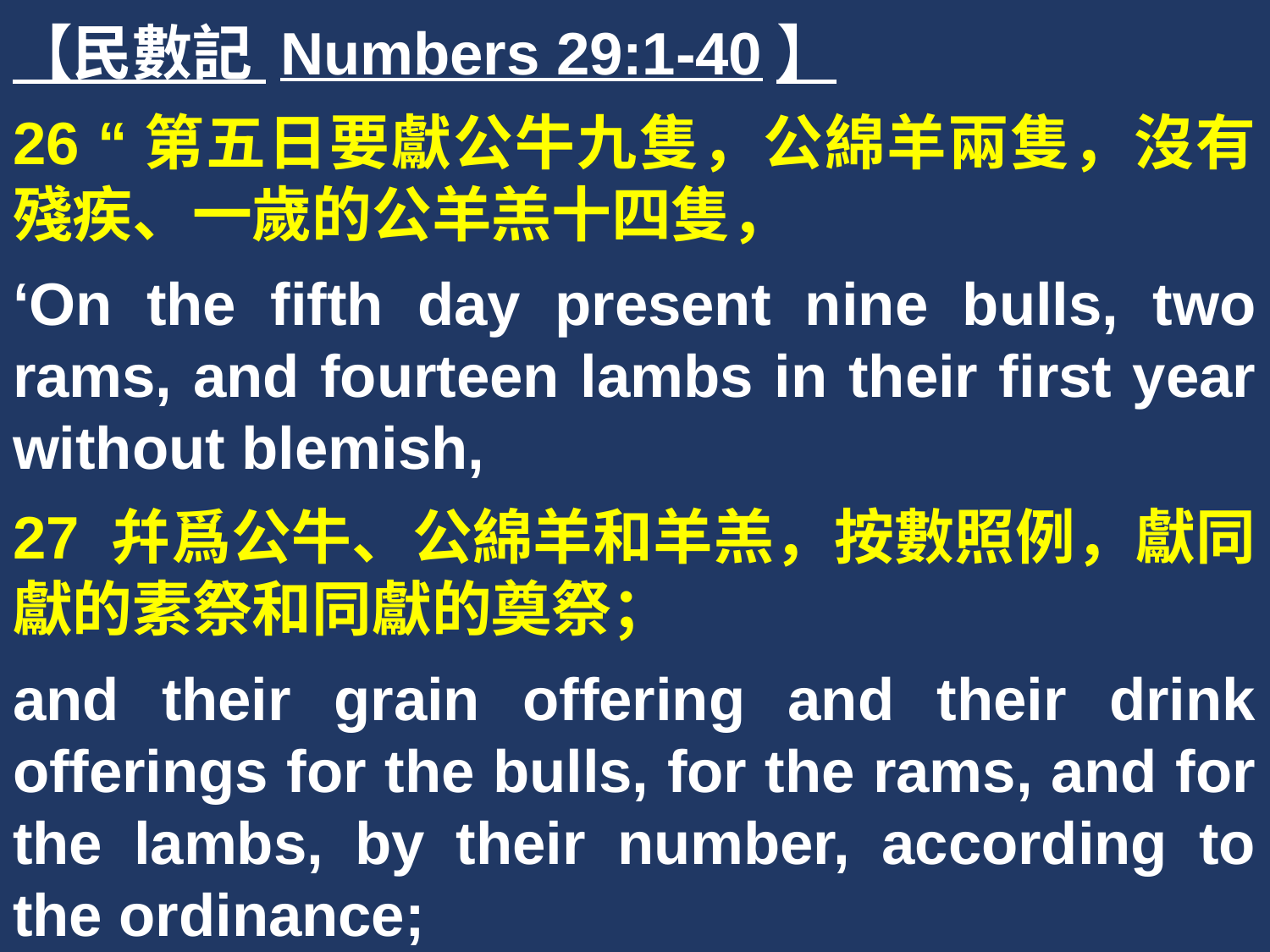

【民數記 Numbers 29:1-40】
26 “第五日要獻公牛九隻，公綿羊兩隻，沒有殘疾、一歲的公羊羔十四隻，
‘On the fifth day present nine bulls, two rams, and fourteen lambs in their first year without blemish,
27 幷爲公牛、公綿羊和羊羔，按數照例，獻同獻的素祭和同獻的奠祭；
and their grain offering and their drink offerings for the bulls, for the rams, and for the lambs, by their number, according to the ordinance;